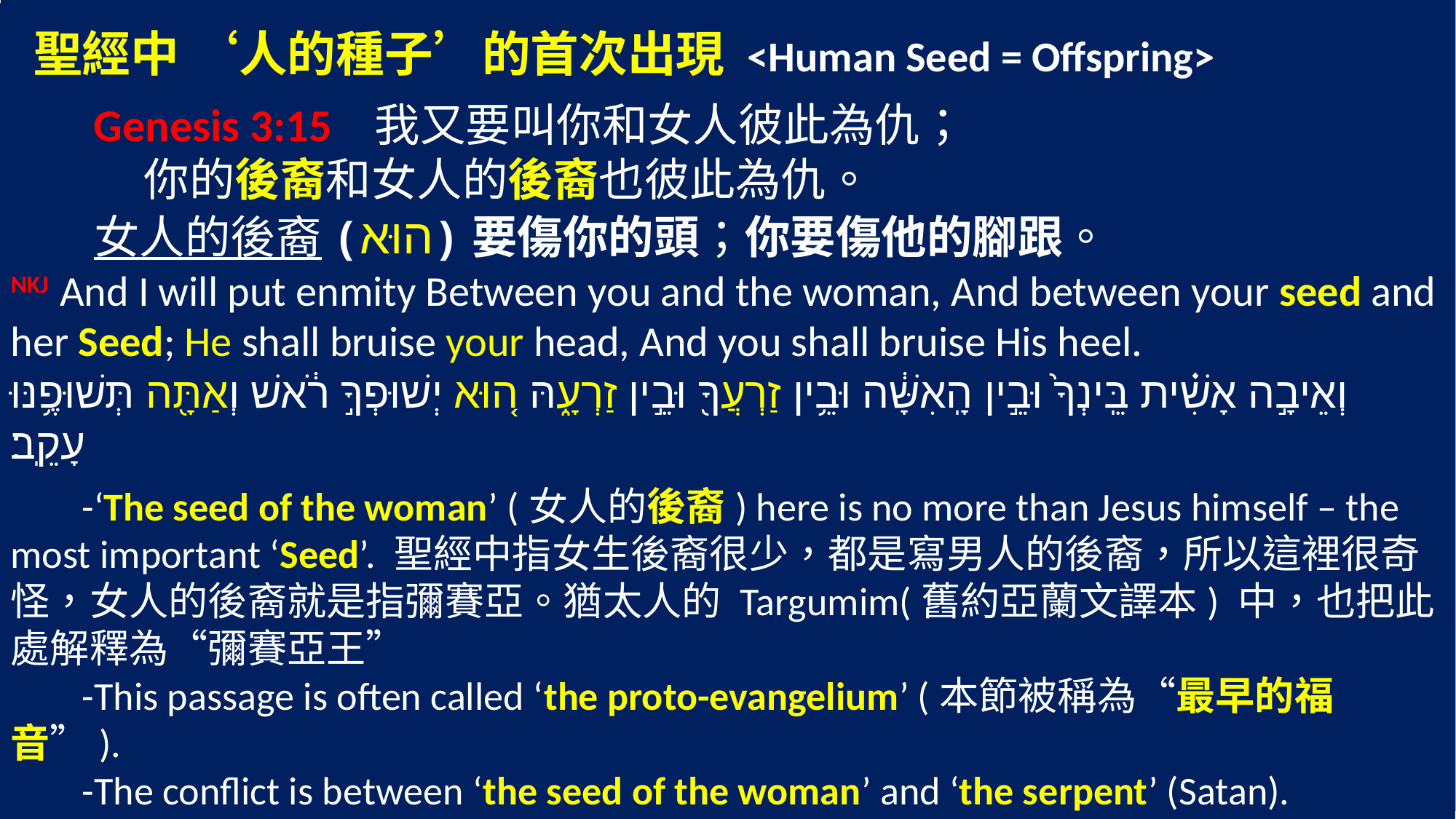

聖經中 ‘人的種子’的首次出現 <Human Seed = Offspring>

1）希伯來語中的 ‘種子’  <Seed> in Hebrew זֶרַע  (zera)
                  (about 230 times in the Hebrew Old Testament)
     a) seed of crops (作物的) 種子
     b) offspring, descendant(s) (of men & animals) (人或動物的) 後代，後裔，子孫

-Genesis 1:11 神說、地要發生青草、和結種子的菜蔬、並結果子的樹木、各從其類、果子都包著核．事就這樣成了。

2）希臘語中的 ‘種子’  <Seed> in Greek  σπέρμα (sperma)
                   (43 times in the Greek New Testament / the same meanings as in Hebrew)
	*The English ‘sperm’ (精子) is derived from the Greek σπέρμα (sperma).

-Matthew 13:24 耶穌又設個比喻對他們說、天國好像人撒好種在田裡．

               聖經中 ‘人的種子’的首次出現 <Human Seed = Offspring>

1）希伯來語中的 ‘種子’  <Seed> in Hebrew זֶרַע  (zera)
                  (about 230 times in the Hebrew Old Testament)
     a) seed of crops (作物的) 種子
     b) offspring, descendant(s) (of men & animals) (人或動物的) 後代，後裔，子孫

-Genesis 1:11 神說、地要發生青草、和結種子的菜蔬、並結果子的樹木、各從其類、果子都包著核．事就這樣成了。 (聖經中 ‘人的種子’的首次出現

2）希臘語中的 ‘種子’  <Seed> in Greek  σπέρμα (sperma)
                   (43 times in the Greek New Testament / the same meanings as in Hebrew)
	*The English ‘sperm’ (精子) is derived from the Greek σπέρμα (sperma).

-Matthew 13:24 耶穌又設個比喻對他們說、天國好像人撒好種在田裡．

 聖經中 ‘人的種子’的首次出現 <Human Seed = Offspring>

        Genesis 3:15   我又要叫你和女人彼此為仇；
            你的後裔和女人的後裔也彼此為仇。
       女人的後裔(‎הוּא)要傷你的頭；你要傷他的腳跟。
NKJ  And I will put enmity Between you and the woman, And between your seed and her Seed; He shall bruise your head, And you shall bruise His heel.
‎ וְאֵיבָ֣ה אָשִׁ֗ית בֵּֽינְךָ֙ וּבֵ֣ין הָֽאִשָּׁ֔ה וּבֵ֥ין זַרְעֲךָ֖ וּבֵ֣ין זַרְעָ֑הּ ה֚וּא יְשׁוּפְךָ֣ רֹ֔אשׁ וְאַתָּ֖ה תְּשׁוּפֶ֥נּוּ עָקֵֽב׃

        -‘The seed of the woman’ (女人的後裔) here is no more than Jesus himself – the most important ‘Seed’. 聖經中指女生後裔很少，都是寫男人的後裔，所以這裡很奇怪，女人的後裔就是指彌賽亞。猶太人的 Targumim(舊約亞蘭文譯本) 中，也把此處解釋為“彌賽亞王”
        -This passage is often called ‘the proto-evangelium’ (本節被稱為“最早的福音”).
        -The conflict is between ‘the seed of the woman’ and ‘the serpent’ (Satan).